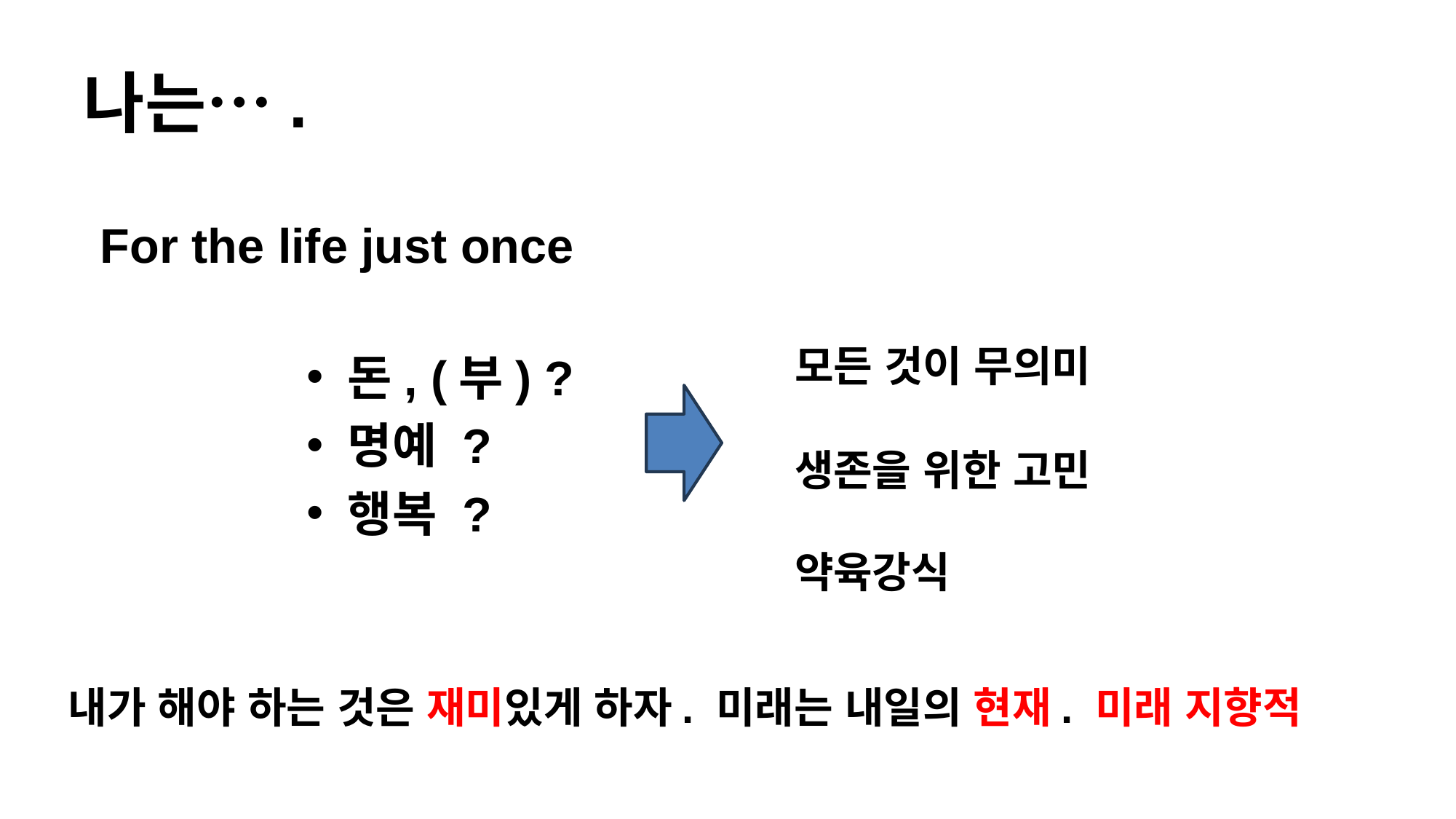

# 나는….
For the life just once

모든 것이 무의미
돈, (부) ?
명예 ?
행복 ?

생존을 위한 고민

약육강식
내가 해야 하는 것은 재미있게 하자. 미래는 내일의 현재. 미래 지향적
6